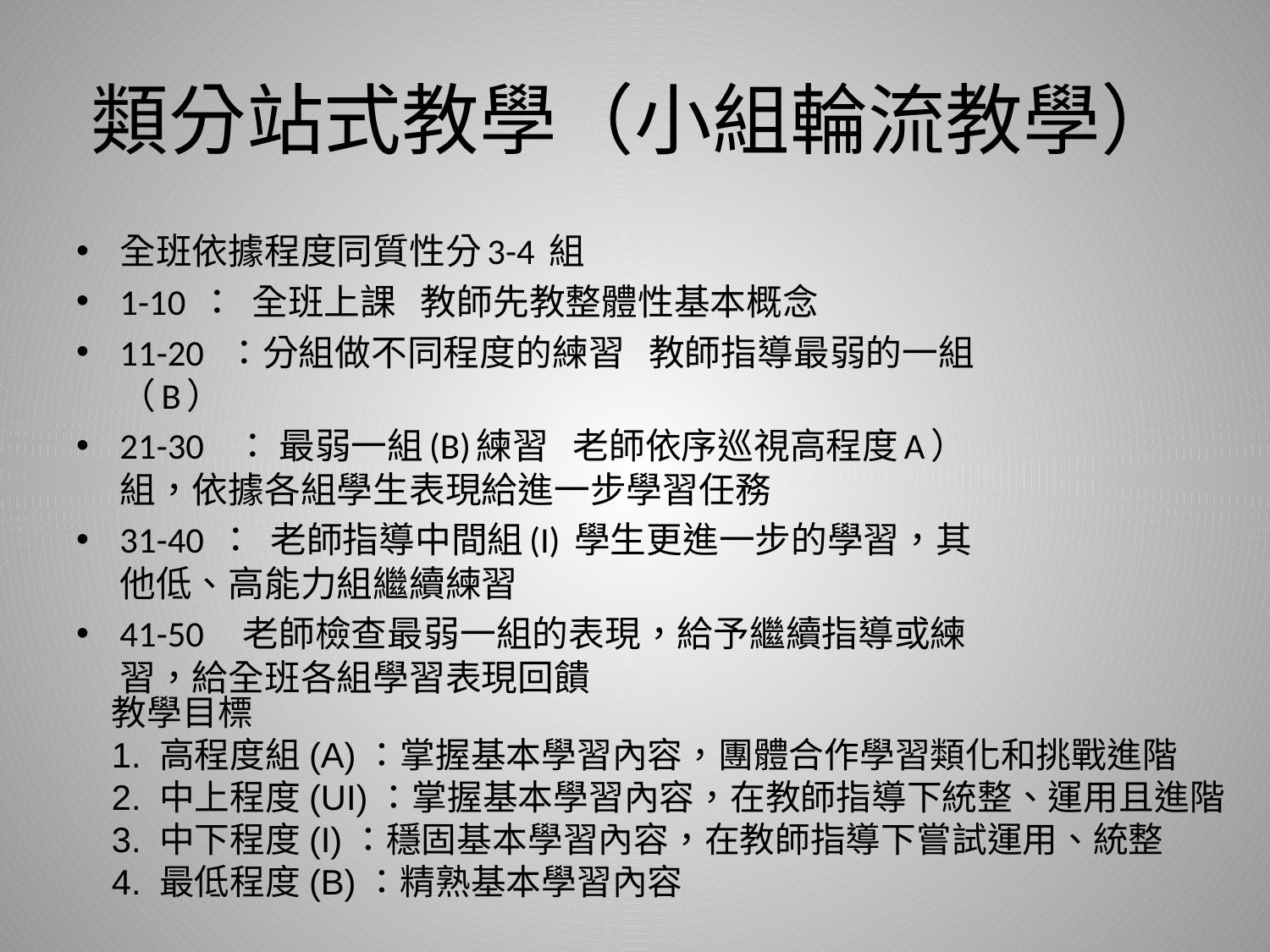

# 類分站式教學（小組輪流教學）
全班依據程度同質性分3-4 組
1-10 ：  全班上課   教師先教整體性基本概念
11-20  ：分組做不同程度的練習   教師指導最弱的一組（B）
21-30   ： 最弱一組(B)練習   老師依序巡視高程度A）組，依據各組學生表現給進一步學習任務
31-40 ：  老師指導中間組(I) 學生更進一步的學習，其他低、高能力組繼續練習
41-50    老師檢查最弱一組的表現，給予繼續指導或練習，給全班各組學習表現回饋
教學目標
1. 高程度組(A)：掌握基本學習內容，團體合作學習類化和挑戰進階
2. 中上程度(UI)：掌握基本學習內容，在教師指導下統整、運用且進階
3. 中下程度(I)：穩固基本學習內容，在教師指導下嘗試運用、統整
4. 最低程度(B)：精熟基本學習內容